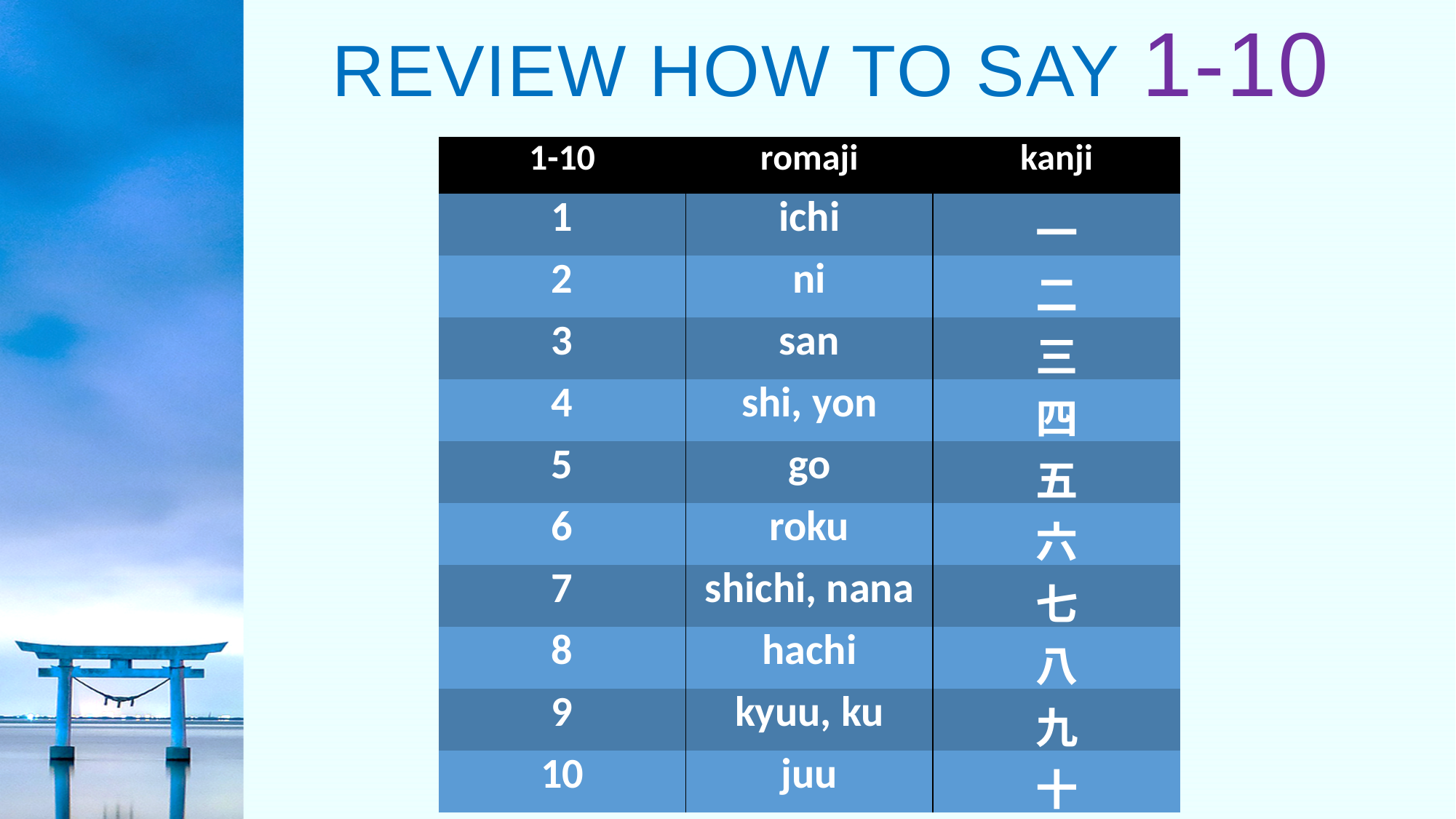

Review how to say 1-10
| 1-10 | romaji | kanji |
| --- | --- | --- |
| 1 | ichi | 一 |
| 2 | ni | 二 |
| 3 | san | 三 |
| 4 | shi, yon | 四 |
| 5 | go | 五 |
| 6 | roku | 六 |
| 7 | shichi, nana | 七 |
| 8 | hachi | 八 |
| 9 | kyuu, ku | 九 |
| 10 | juu | 十 |